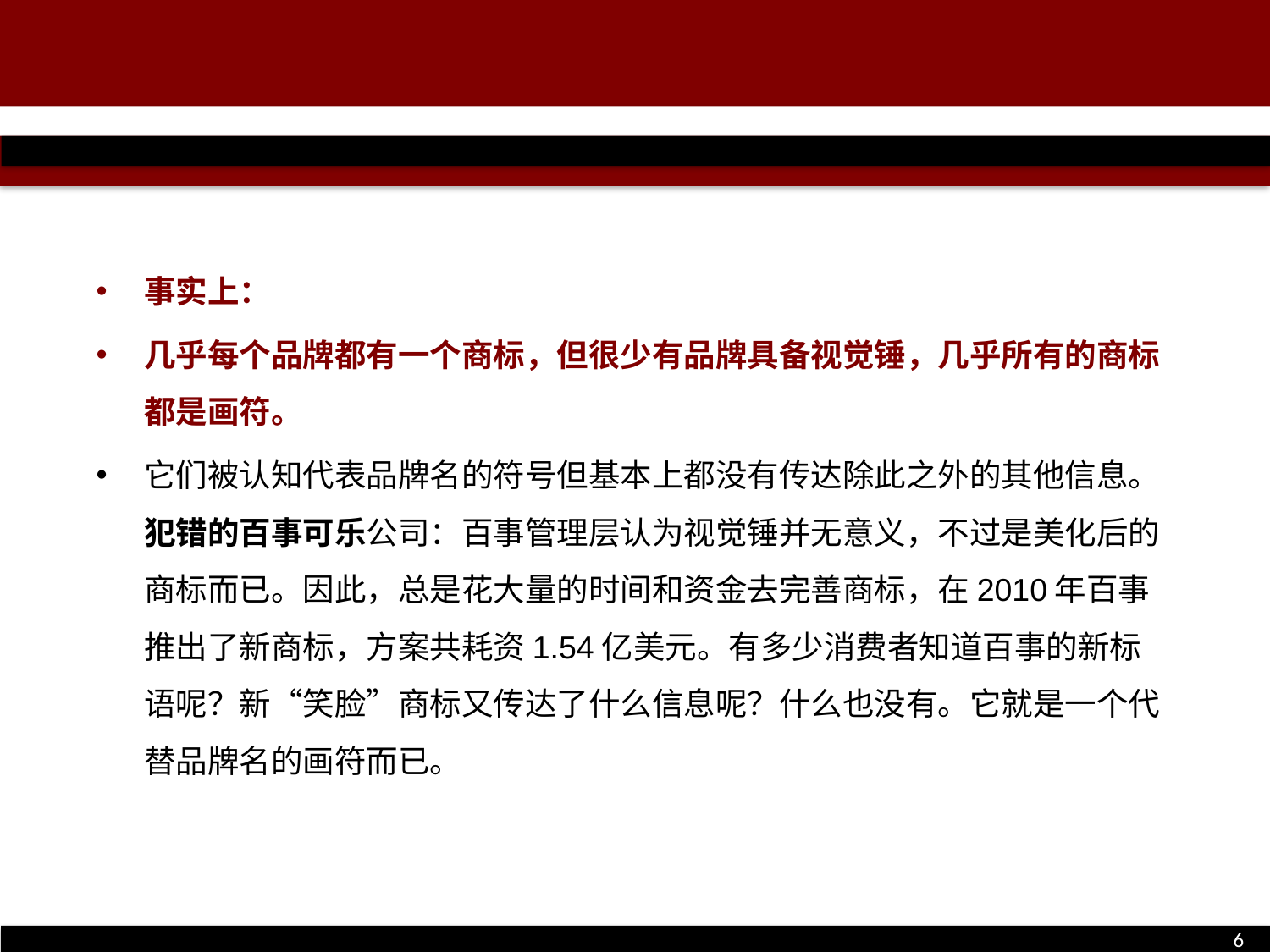

事实上：
几乎每个品牌都有一个商标，但很少有品牌具备视觉锤，几乎所有的商标都是画符。
它们被认知代表品牌名的符号但基本上都没有传达除此之外的其他信息。犯错的百事可乐公司：百事管理层认为视觉锤并无意义，不过是美化后的商标而已。因此，总是花大量的时间和资金去完善商标，在2010年百事推出了新商标，方案共耗资1.54亿美元。有多少消费者知道百事的新标语呢？新“笑脸”商标又传达了什么信息呢？什么也没有。它就是一个代替品牌名的画符而已。